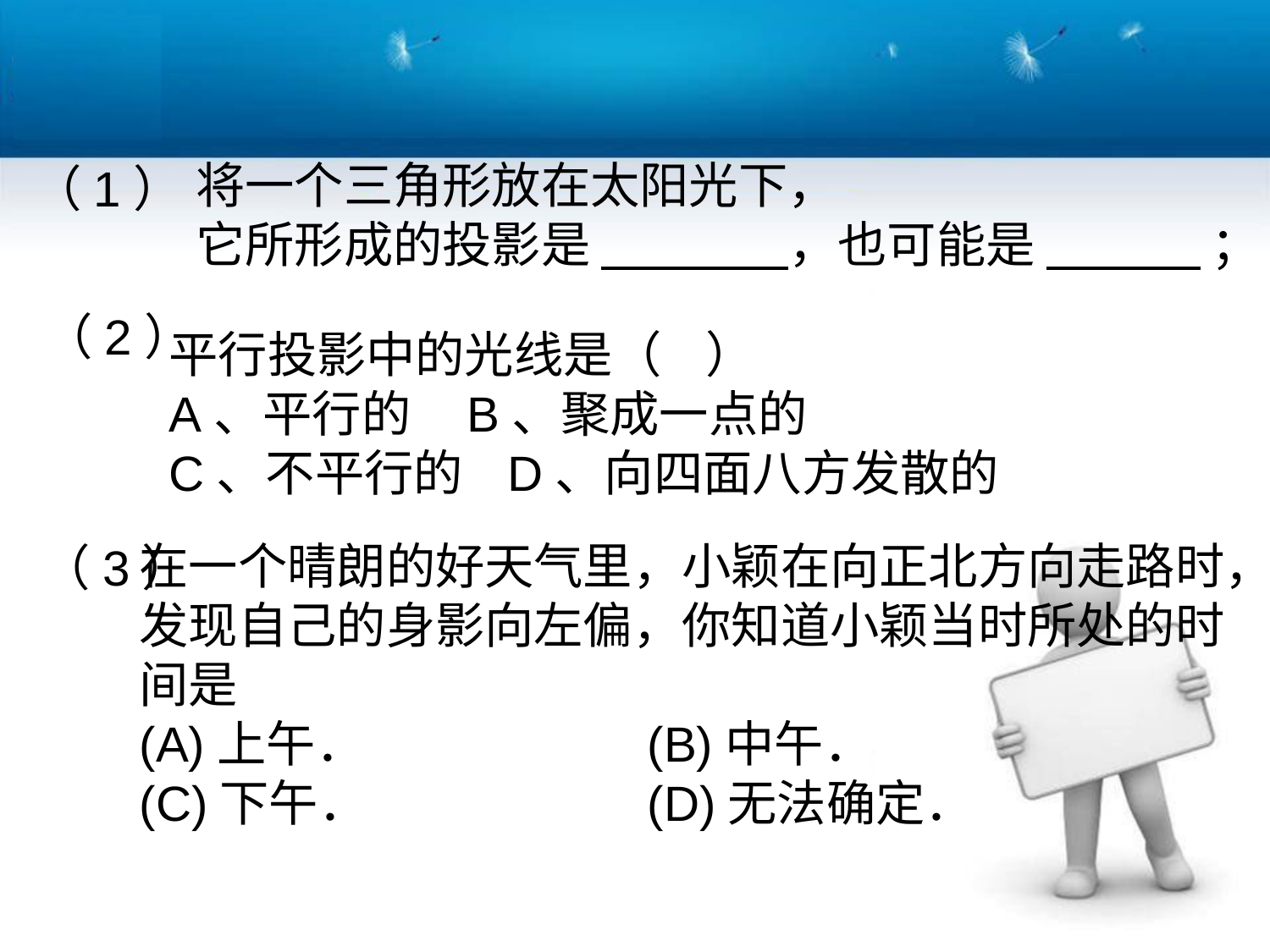

将一个三角形放在太阳光下，
它所形成的投影是                  ，也可能是                ；
（1）
（2）
平行投影中的光线是（    ）
A、平行的    B、聚成一点的
C、不平行的   D、向四面八方发散的
在一个晴朗的好天气里，小颖在向正北方向走路时，
发现自己的身影向左偏，你知道小颖当时所处的时
间是															(   )
(A)上午．			(B)中午．
(C)下午．			(D)无法确定．
（3）